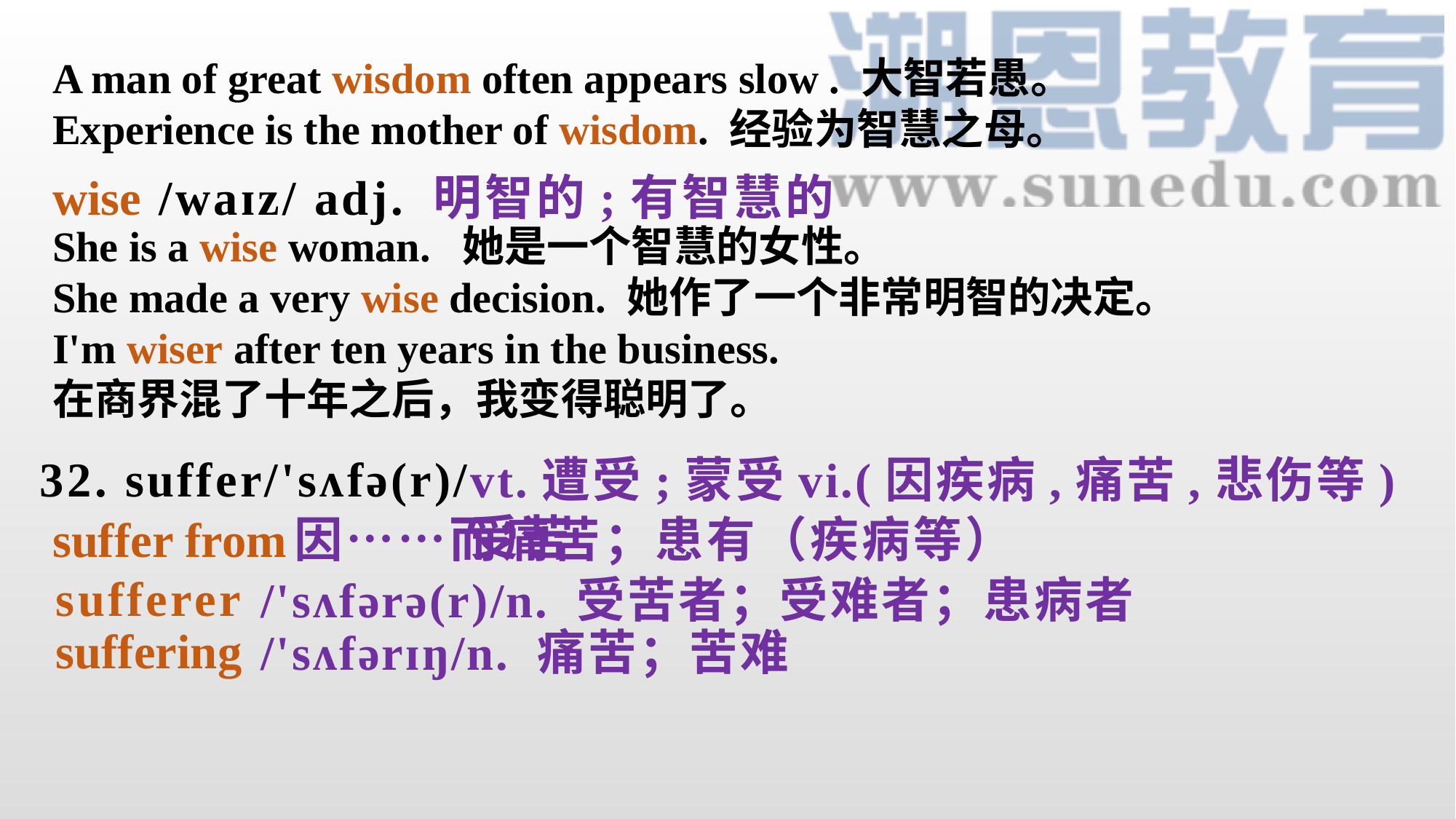

A man of great wisdom often appears slow . 大智若愚。
Experience is the mother of wisdom. 经验为智慧之母。
       /waɪz/ adj. 明智的;有智慧的
wise
She is a wise woman.  她是一个智慧的女性。
She made a very wise decision. 她作了一个非常明智的决定。
I'm wiser after ten years in the business.
在商界混了十年之后，我变得聪明了。
32. suffer/'sʌfə(r)/
vt.遭受;蒙受vi.(因疾病,痛苦,悲伤等)受苦
                  因……而痛苦；患有（疾病等）
suffer from
sufferer
/'sʌfərə(r)/n. 受苦者；受难者；患病者
suffering
/'sʌfərɪŋ/n. 痛苦；苦难